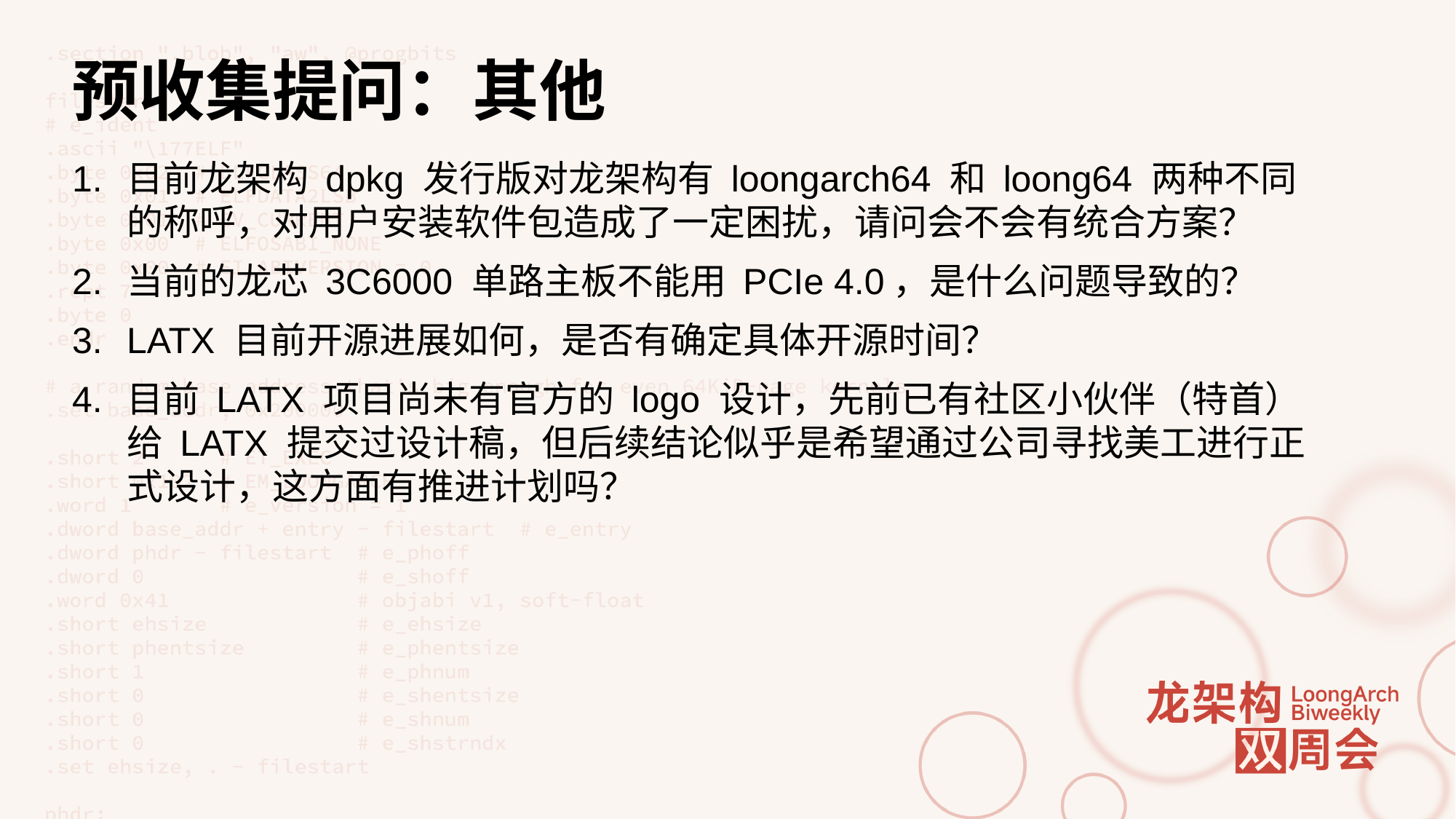

# 预收集提问：其他
目前龙架构 dpkg 发行版对龙架构有 loongarch64 和 loong64 两种不同的称呼，对用户安装软件包造成了一定困扰，请问会不会有统合方案？
当前的龙芯 3C6000 单路主板不能用 PCIe 4.0，是什么问题导致的？
LATX 目前开源进展如何，是否有确定具体开源时间？
目前 LATX 项目尚未有官方的 logo 设计，先前已有社区小伙伴（特首）给 LATX 提交过设计稿，但后续结论似乎是希望通过公司寻找美工进行正式设计，这方面有推进计划吗？